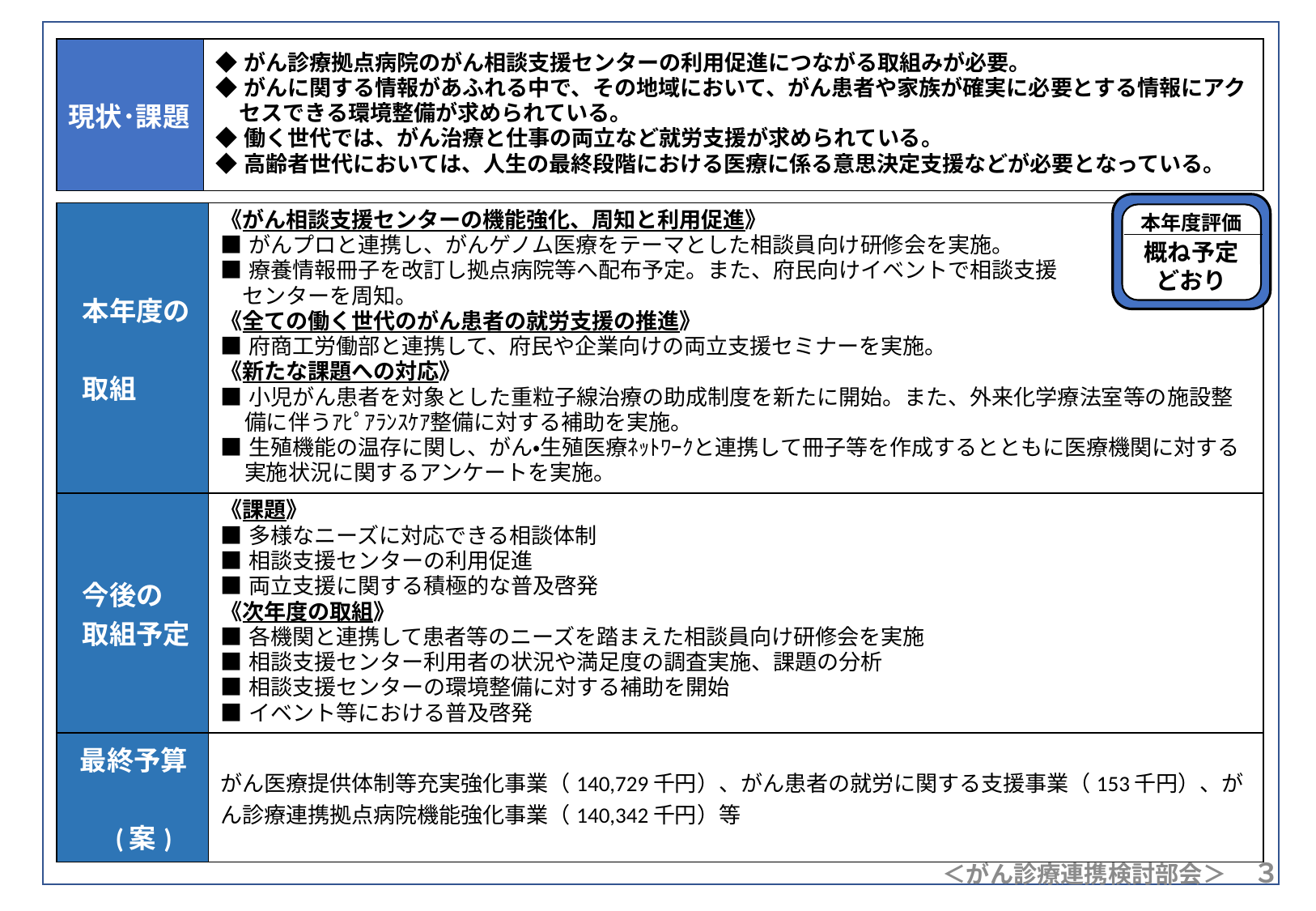

| 現状･課題 | ◆がん診療拠点病院のがん相談支援センターの利用促進につながる取組みが必要。 ◆がんに関する情報があふれる中で、その地域において、がん患者や家族が確実に必要とする情報にアクセスできる環境整備が求められている。　　 ◆働く世代では、がん治療と仕事の両立など就労支援が求められている。 ◆高齢者世代においては、人生の最終段階における医療に係る意思決定支援などが必要となっている。 |
| --- | --- |

本年度評価

概ね予定
どおり
| 本年度の 取組 | 《がん相談支援センターの機能強化、周知と利用促進》 ■がんプロと連携し、がんゲノム医療をテーマとした相談員向け研修会を実施。 ■療養情報冊子を改訂し拠点病院等へ配布予定。また、府民向けイベントで相談支援 　センターを周知。 《全ての働く世代のがん患者の就労支援の推進》 ■府商工労働部と連携して、府民や企業向けの両立支援セミナーを実施。 《新たな課題への対応》 ■小児がん患者を対象とした重粒子線治療の助成制度を新たに開始。また、外来化学療法室等の施設整備に伴うｱﾋﾟｱﾗﾝｽｹｱ整備に対する補助を実施。 ■生殖機能の温存に関し、がん・生殖医療ﾈｯﾄﾜｰｸと連携して冊子等を作成するとともに医療機関に対する実施状況に関するアンケートを実施。 |
| --- | --- |
| 今後の 取組予定 | 《課題》 ■多様なニーズに対応できる相談体制 ■相談支援センターの利用促進 ■両立支援に関する積極的な普及啓発 《次年度の取組》 ■各機関と連携して患者等のニーズを踏まえた相談員向け研修会を実施 ■相談支援センター利用者の状況や満足度の調査実施、課題の分析 ■相談支援センターの環境整備に対する補助を開始 ■イベント等における普及啓発 |
| 最終予算　　 　 (案) | がん医療提供体制等充実強化事業（140,729千円）、がん患者の就労に関する支援事業（153千円）、がん診療連携拠点病院機能強化事業（140,342千円）等 |
概ね予定どおり
＜がん診療連携検討部会＞　３